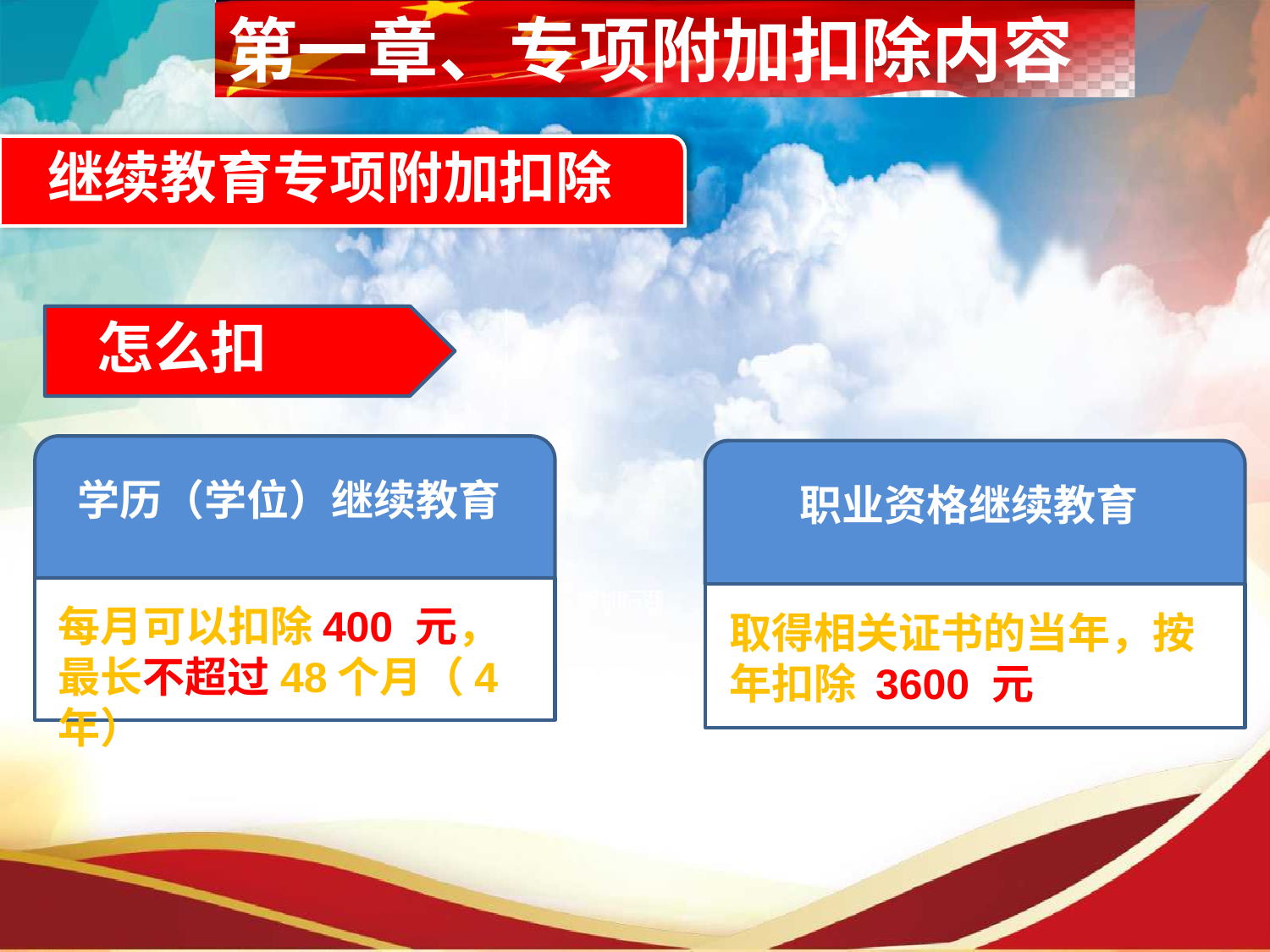

第一章、专项附加扣除内容

继续教育专项附加扣除

怎么扣

学历（学位）继续教育
每月可以扣除400 元，最长不超过48个月（4年）

职业资格继续教育

取得相关证书的当年，按年扣除 3600 元